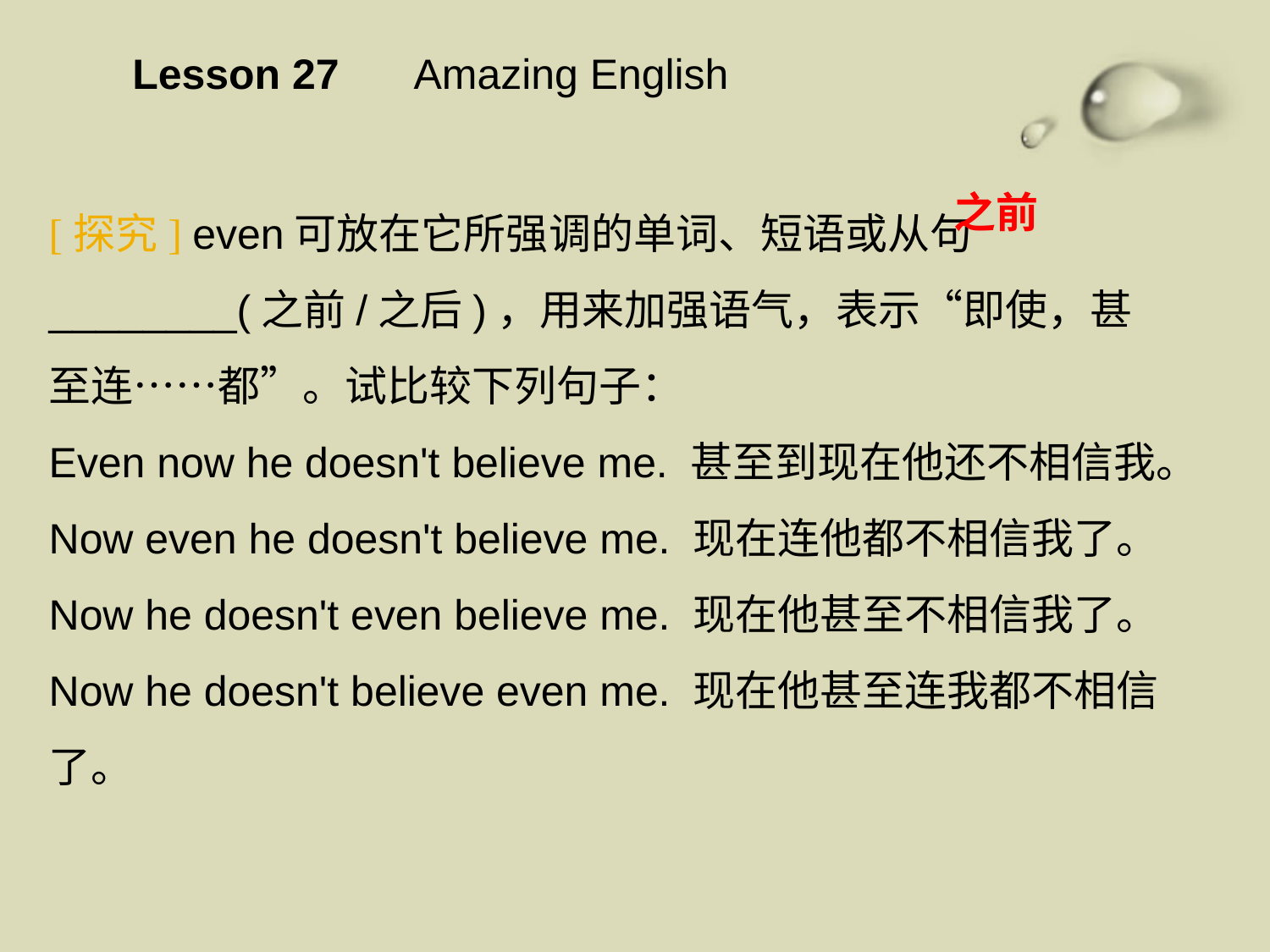

Lesson 27 　Amazing English
[探究] even可放在它所强调的单词、短语或从句________(之前/之后)，用来加强语气，表示“即使，甚至连……都”。试比较下列句子：
Even now he doesn't believe me. 甚至到现在他还不相信我。
Now even he doesn't believe me. 现在连他都不相信我了。
Now he doesn't even believe me. 现在他甚至不相信我了。
Now he doesn't believe even me. 现在他甚至连我都不相信了。
之前